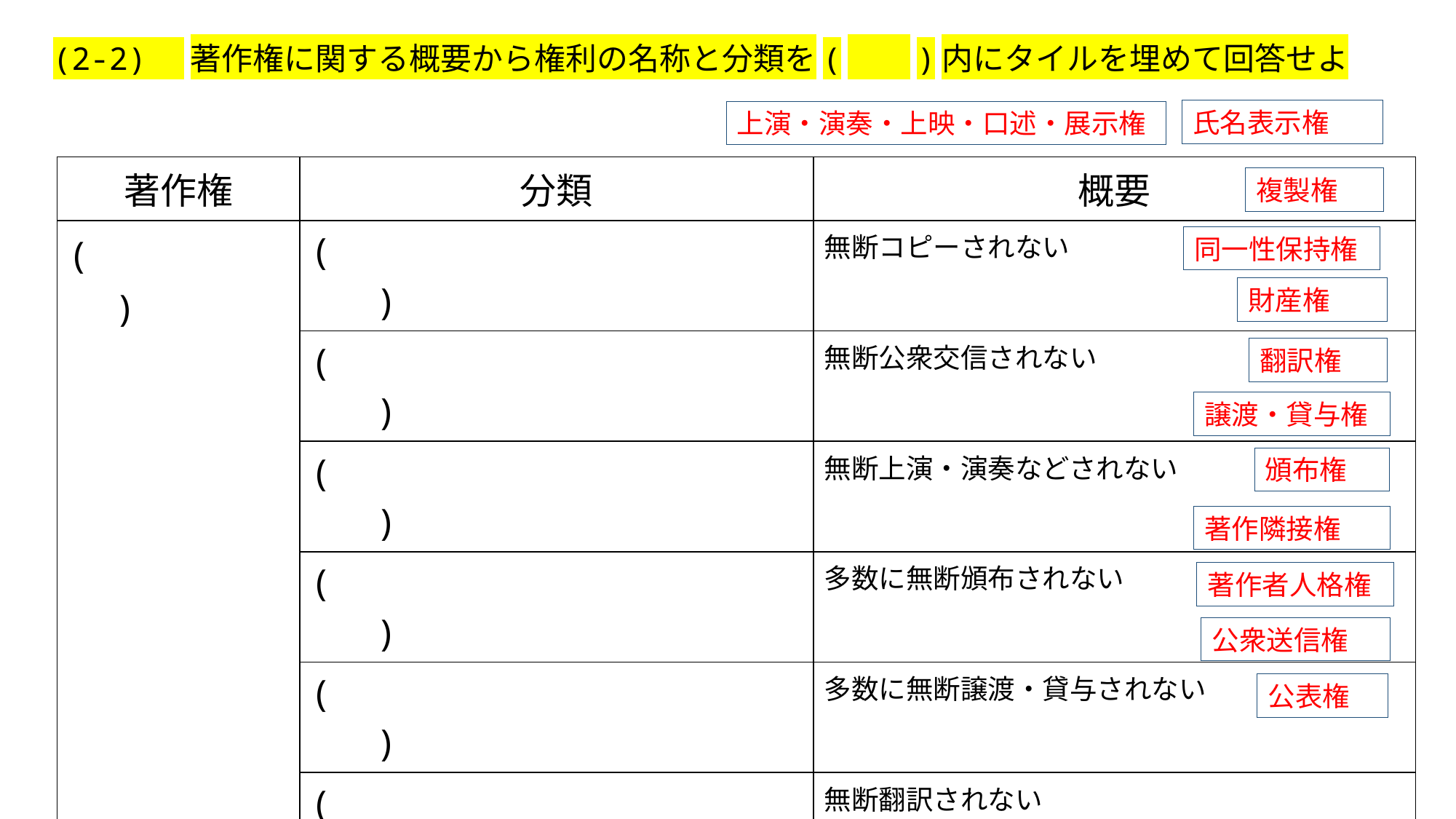

# (2-2)  著作権に関する概要から権利の名称と分類を(　　)内にタイルを埋めて回答せよ
氏名表示権
上演・演奏・上映・口述・展示権
| 著作権 | 分類 | 概要 |
| --- | --- | --- |
| (　　　　　) | ( ) | 無断コピーされない |
|  | ( ) | 無断公衆交信されない |
|  | ( ) | 無断上演・演奏などされない |
|  | ( ) | 多数に無断頒布されない |
|  | ( ) | 多数に無断譲渡・貸与されない |
|  | ( ) | 無断翻訳されない |
| (　　　　　　　　) | ( ) | 公表の可否決定 |
|  | ( ) | 氏名(本名・改名)表示 |
|  | ( ) | 意に反して改変されない |
| (　　　　　　　　) |  | 多数に著作物を伝達する者に与えられる権利 |
複製権
同一性保持権
財産権
翻訳権
譲渡・貸与権
頒布権
著作隣接権
著作者人格権
公衆送信権
公表権